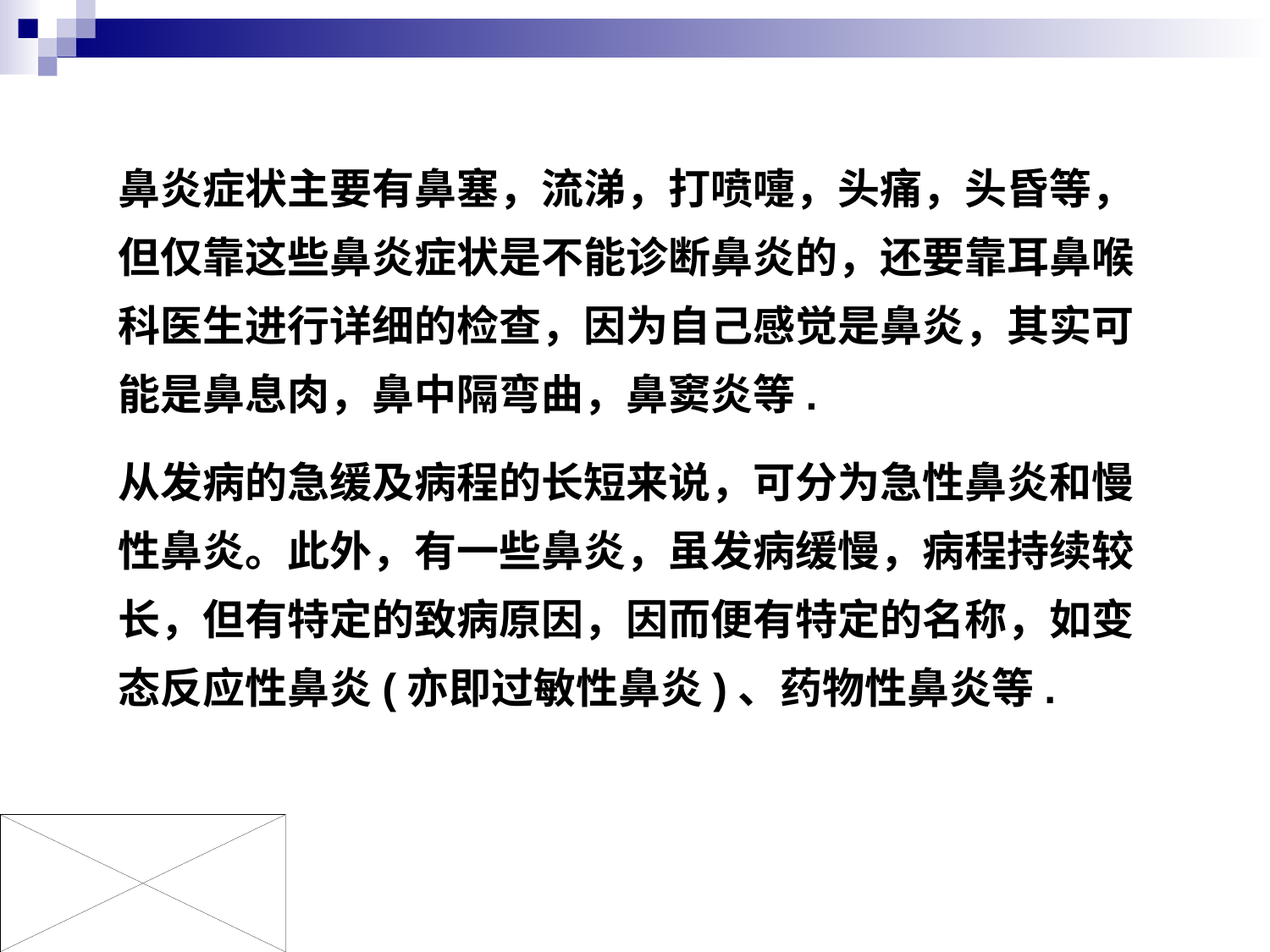

鼻炎症状主要有鼻塞，流涕，打喷嚏，头痛，头昏等，但仅靠这些鼻炎症状是不能诊断鼻炎的，还要靠耳鼻喉科医生进行详细的检查，因为自己感觉是鼻炎，其实可能是鼻息肉，鼻中隔弯曲，鼻窦炎等.
从发病的急缓及病程的长短来说，可分为急性鼻炎和慢性鼻炎。此外，有一些鼻炎，虽发病缓慢，病程持续较长，但有特定的致病原因，因而便有特定的名称，如变态反应性鼻炎(亦即过敏性鼻炎)、药物性鼻炎等.